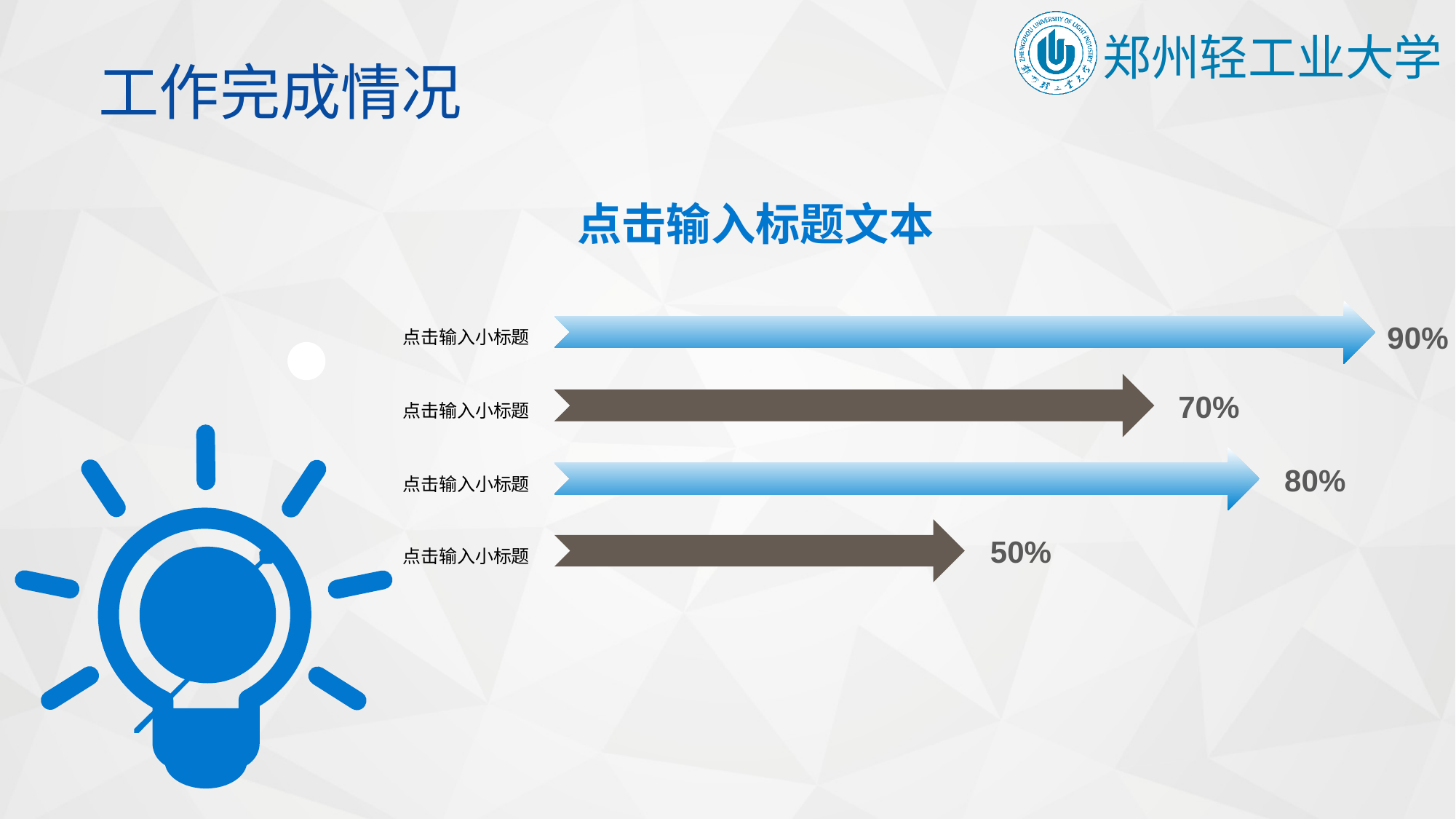

工作完成情况
点击输入标题文本

90%
点击输入小标题

70%
点击输入小标题

80%
点击输入小标题

50%

点击输入小标题